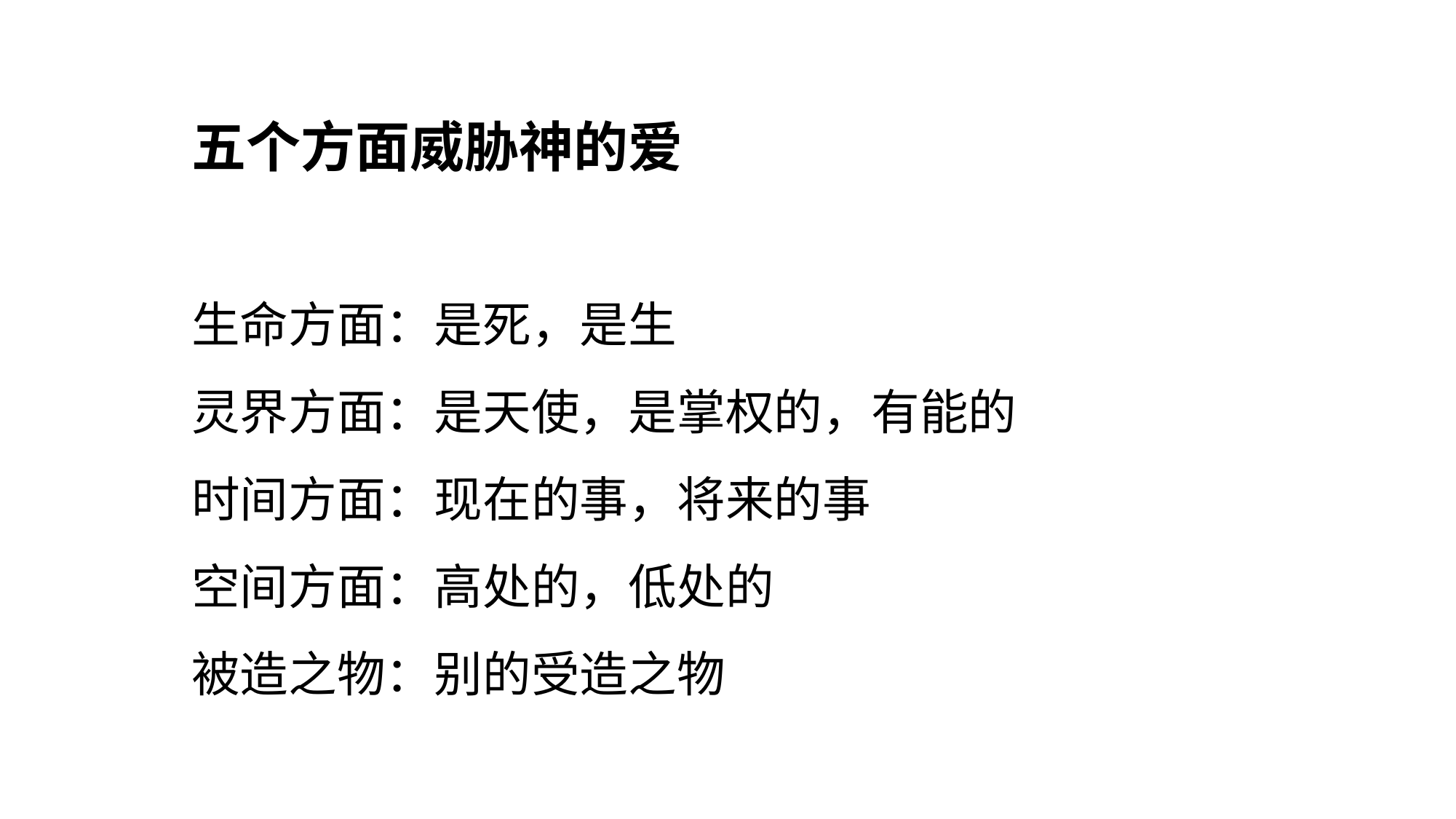

五个方面威胁神的爱

生命方面：是死，是生
灵界方面：是天使，是掌权的，有能的
时间方面：现在的事，将来的事
空间方面：高处的，低处的
被造之物：别的受造之物